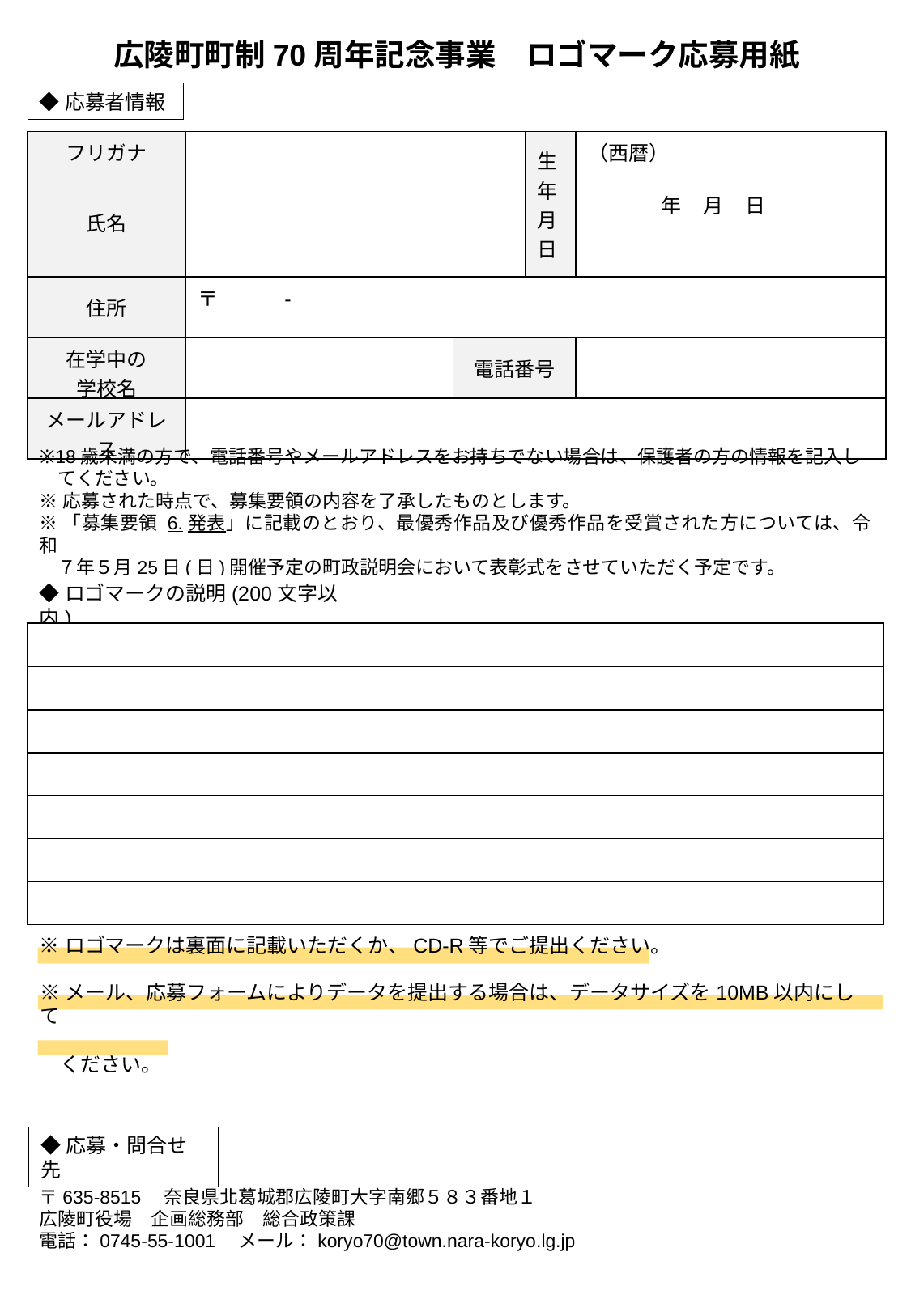

広陵町町制70周年記念事業　ロゴマーク応募用紙
◆応募者情報
| フリガナ |  |  | 生年月日 | （西暦） 年 月 日 |
| --- | --- | --- | --- | --- |
| 氏名 |  |  |  |  |
| 住所 | 〒　　　- |  |  |  |
| 在学中の 学校名 |  | 電話番号 |  |  |
| メールアドレス |  |  |  |  |
※18歳未満の方で、電話番号やメールアドレスをお持ちでない場合は、保護者の方の情報を記入し
　てください。
※応募された時点で、募集要領の内容を了承したものとします。
※「募集要領 6.発表」に記載のとおり、最優秀作品及び優秀作品を受賞された方については、令和
　７年５月25日(日)開催予定の町政説明会において表彰式をさせていただく予定です。
◆ロゴマークの説明(200文字以内)
|  |
| --- |
|  |
|  |
|  |
|  |
|  |
|  |
※ロゴマークは裏面に記載いただくか、CD-R等でご提出ください。

※メール、応募フォームによりデータを提出する場合は、データサイズを10MB以内にして

　ください。

◆応募・問合せ先
〒635-8515　奈良県北葛城郡広陵町大字南郷５８３番地１
広陵町役場　企画総務部　総合政策課
電話：0745-55-1001　メール：koryo70@town.nara-koryo.lg.jp